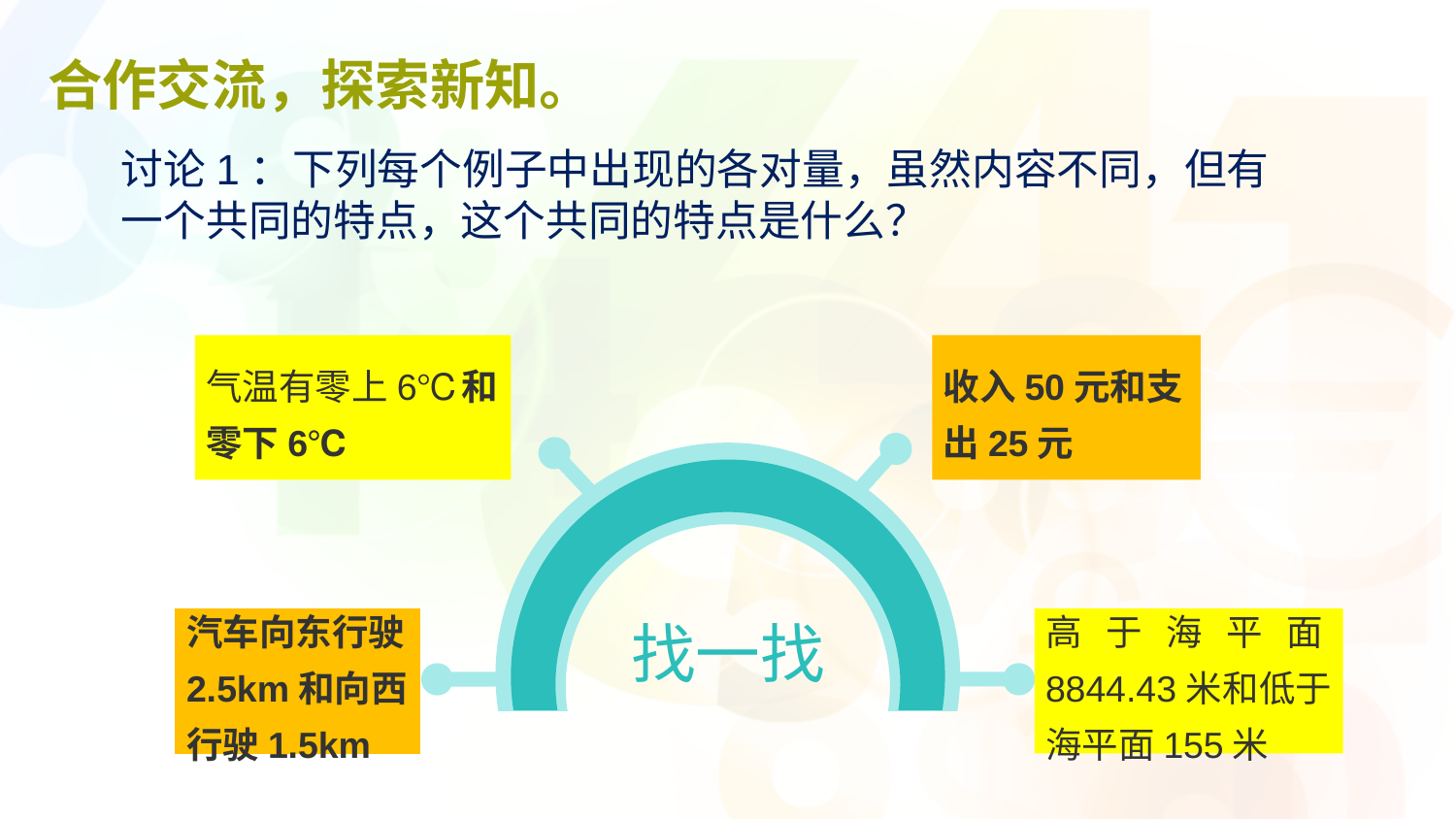

合作交流，探索新知。
讨论1：下列每个例子中出现的各对量，虽然内容不同，但有一个共同的特点，这个共同的特点是什么？
气温有零上6℃和零下6℃
收入50元和支出25元

找一找
汽车向东行驶2.5km和向西行驶1.5km
高于海平面8844.43米和低于海平面155米